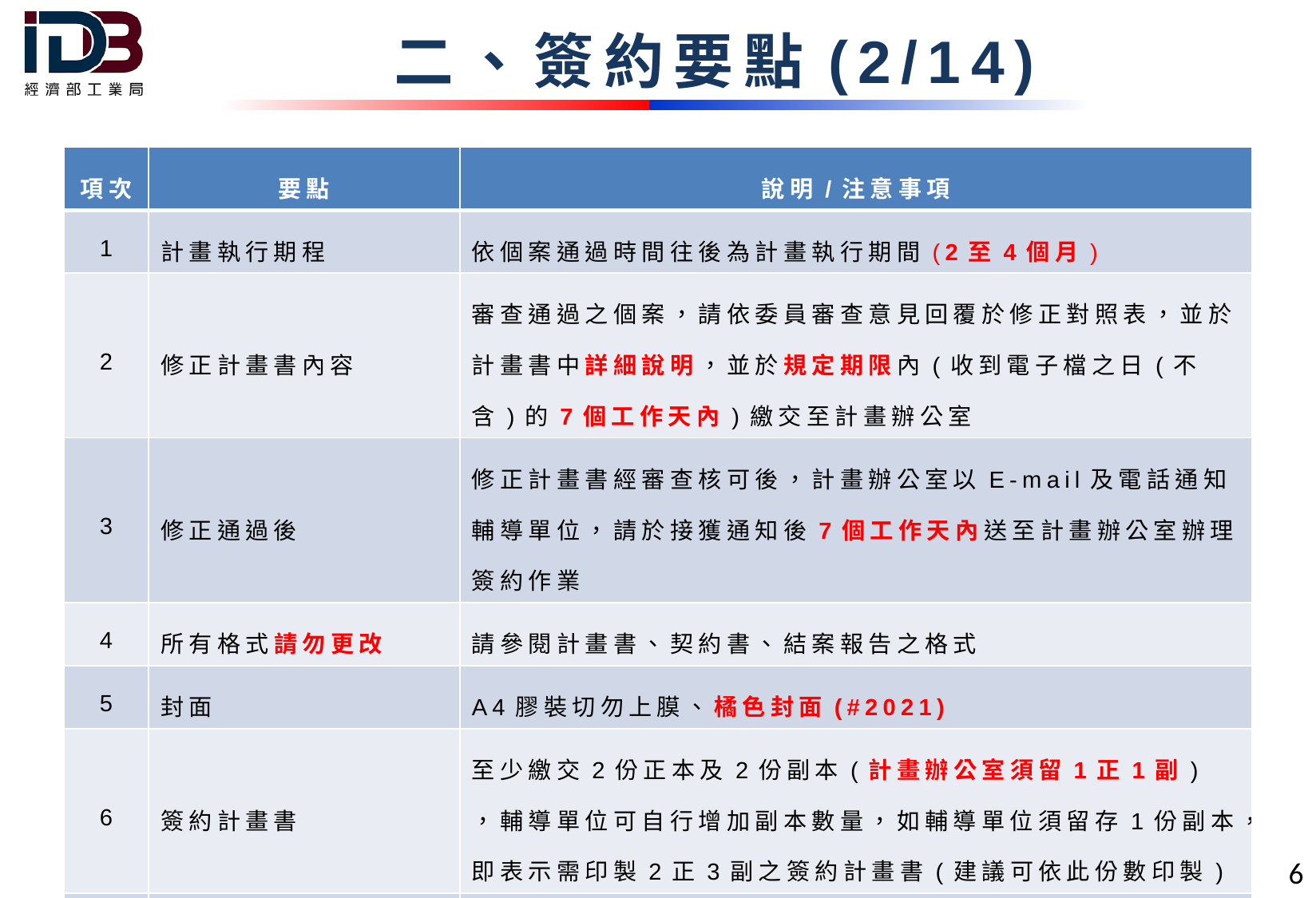

二、簽約要點(2/14)
| 項次 | 要點 | 說明/注意事項 |
| --- | --- | --- |
| 1 | 計畫執行期程 | 依個案通過時間往後為計畫執行期間(2至4個月) |
| 2 | 修正計畫書內容 | 審查通過之個案，請依委員審查意見回覆於修正對照表，並於計畫書中詳細說明，並於規定期限內(收到電子檔之日(不含)的7個工作天內)繳交至計畫辦公室 |
| 3 | 修正通過後 | 修正計畫書經審查核可後，計畫辦公室以E-mail及電話通知輔導單位，請於接獲通知後7個工作天內送至計畫辦公室辦理簽約作業 |
| 4 | 所有格式請勿更改 | 請參閱計畫書、契約書、結案報告之格式 |
| 5 | 封面 | A4膠裝切勿上膜、橘色封面(#2021) |
| 6 | 簽約計畫書 | 至少繳交2份正本及2份副本(計畫辦公室須留1正1副) ，輔導單位可自行增加副本數量，如輔導單位須留存1份副本，即表示需印製2正3副之簽約計畫書(建議可依此份數印製) |
| 7 | 簽約計畫書裝訂後塗改 | 如塗改，請於塗改處蓋輔導單位校正章(此章需覆蓋到塗改處；若無校正章，亦可蓋公司負責人小章) |